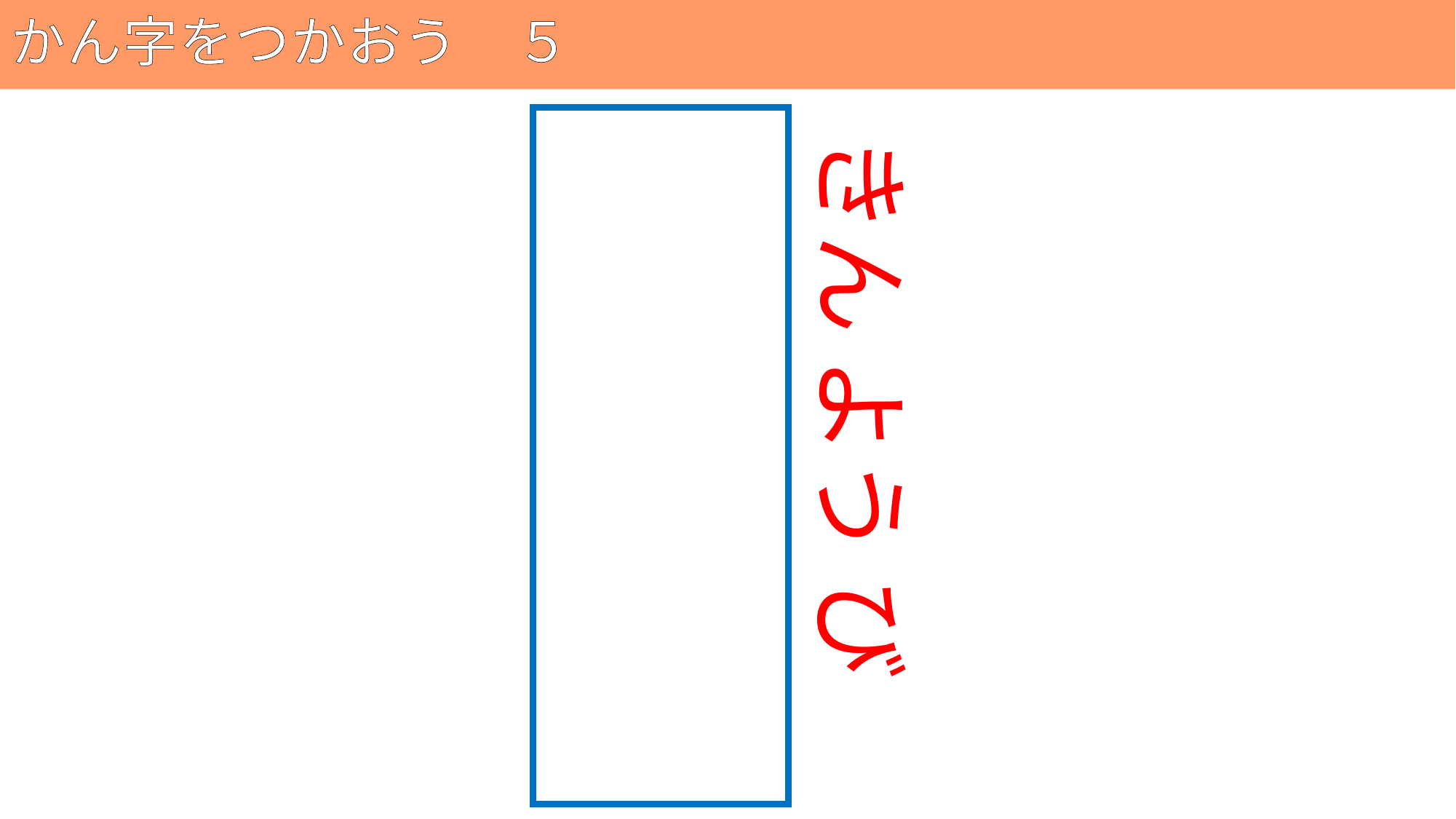

# かん字をつかおう　５
71

金曜日
きん よう び